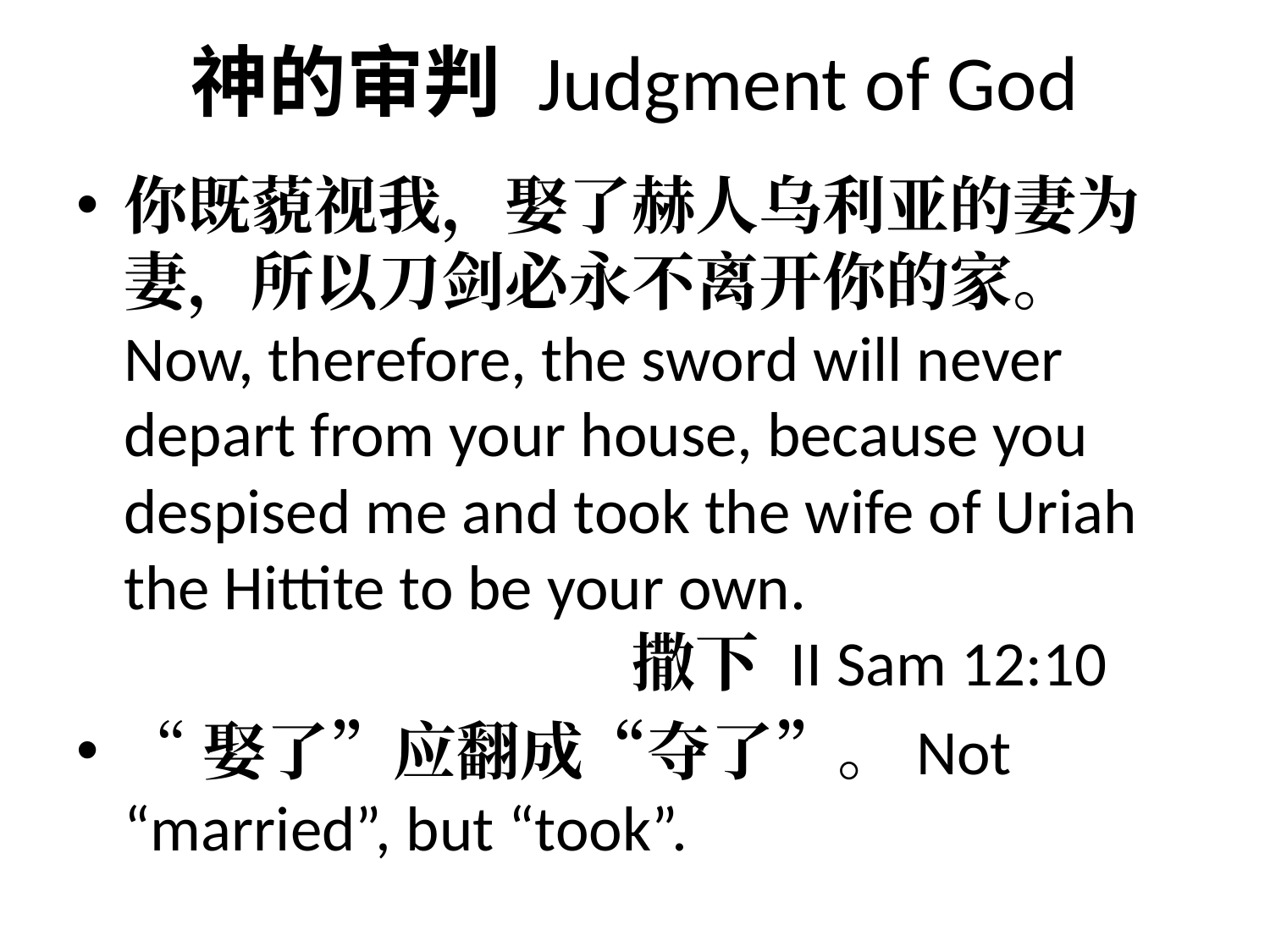

# 神的审判 Judgment of God
你既藐视我，娶了赫人乌利亚的妻为妻，所以刀剑必永不离开你的家。 Now, therefore, the sword will never depart from your house, because you despised me and took the wife of Uriah the Hittite to be your own.							撒下 II Sam 12:10
“娶了”应翻成“夺了”。Not “married”, but “took”.